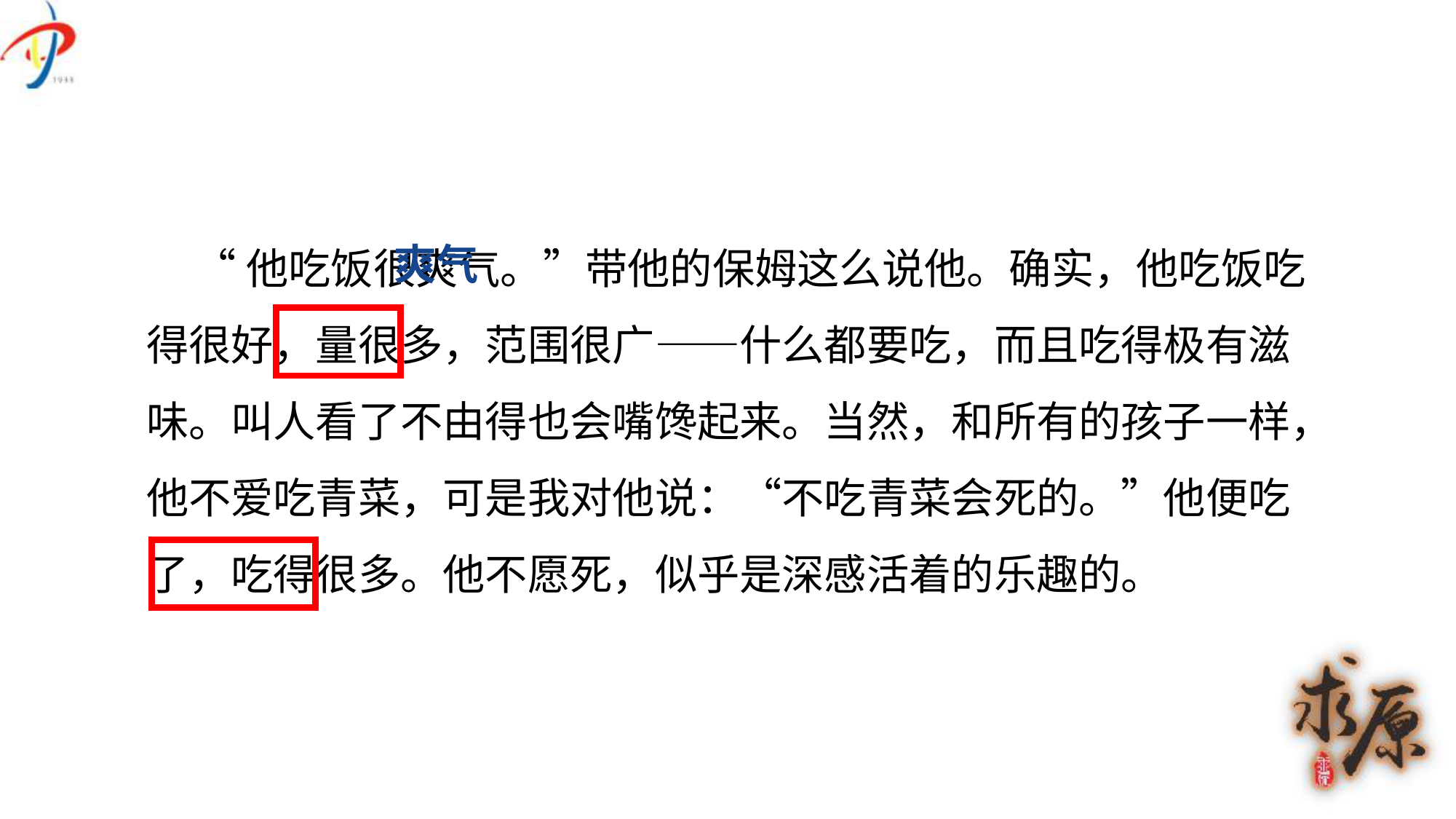

“他吃饭很爽气。”带他的保姆这么说他。确实，他吃饭吃得很好，量很多，范围很广——什么都要吃，而且吃得极有滋味。叫人看了不由得也会嘴馋起来。当然，和所有的孩子一样，他不爱吃青菜，可是我对他说：“不吃青菜会死的。”他便吃了，吃得很多。他不愿死，似乎是深感活着的乐趣的。
爽气